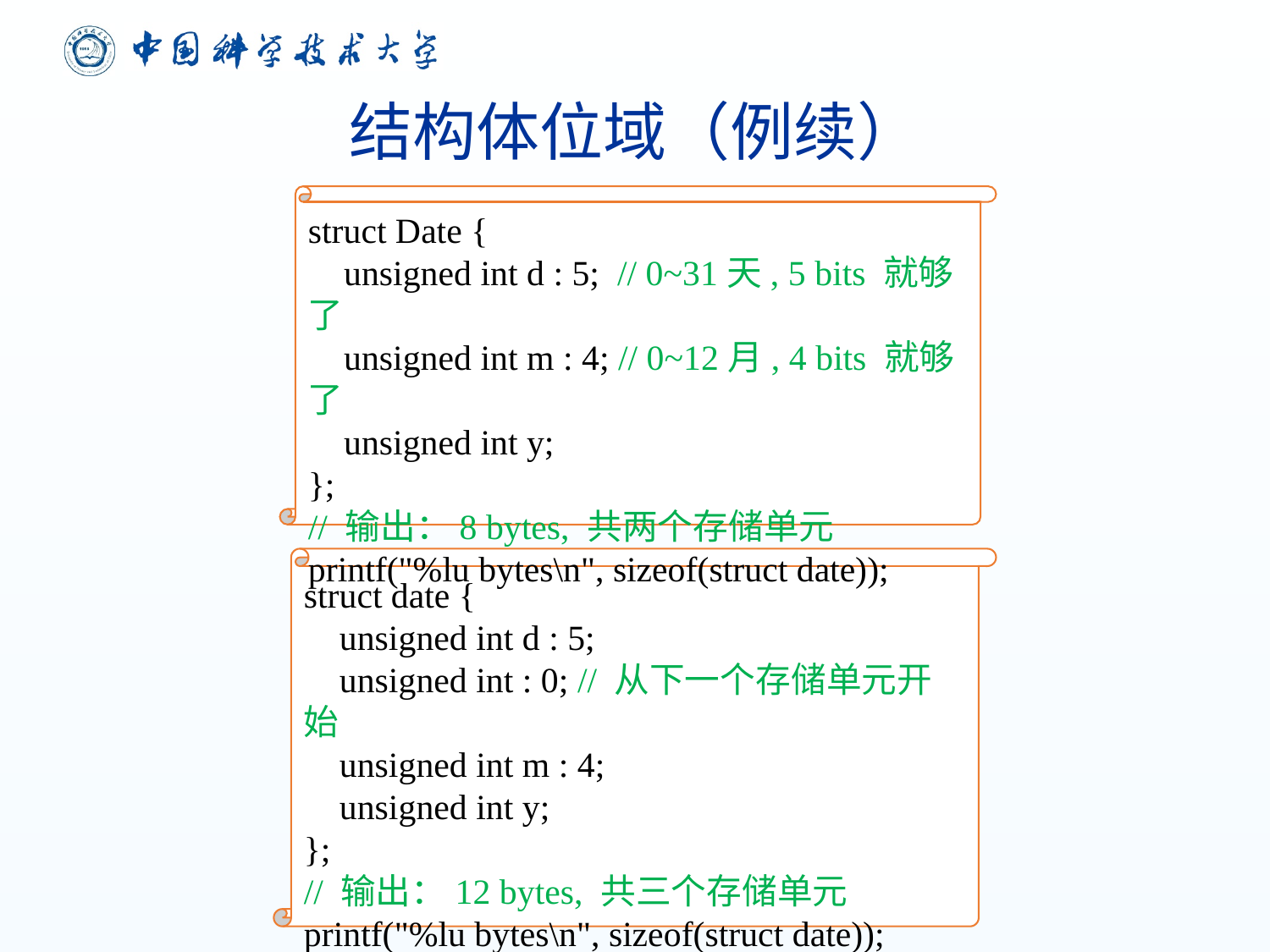

# 结构体位域（例续）
struct Date {
    unsigned int d : 5;  // 0~31天, 5 bits 就够了
    unsigned int m : 4; // 0~12月, 4 bits 就够了
    unsigned int y;
};
// 输出：8 bytes, 共两个存储单元
printf("%lu bytes\n", sizeof(struct date));
struct date {
    unsigned int d : 5;
    unsigned int : 0; // 从下一个存储单元开始
    unsigned int m : 4;
    unsigned int y;
};
// 输出：12 bytes, 共三个存储单元
printf("%lu bytes\n", sizeof(struct date));